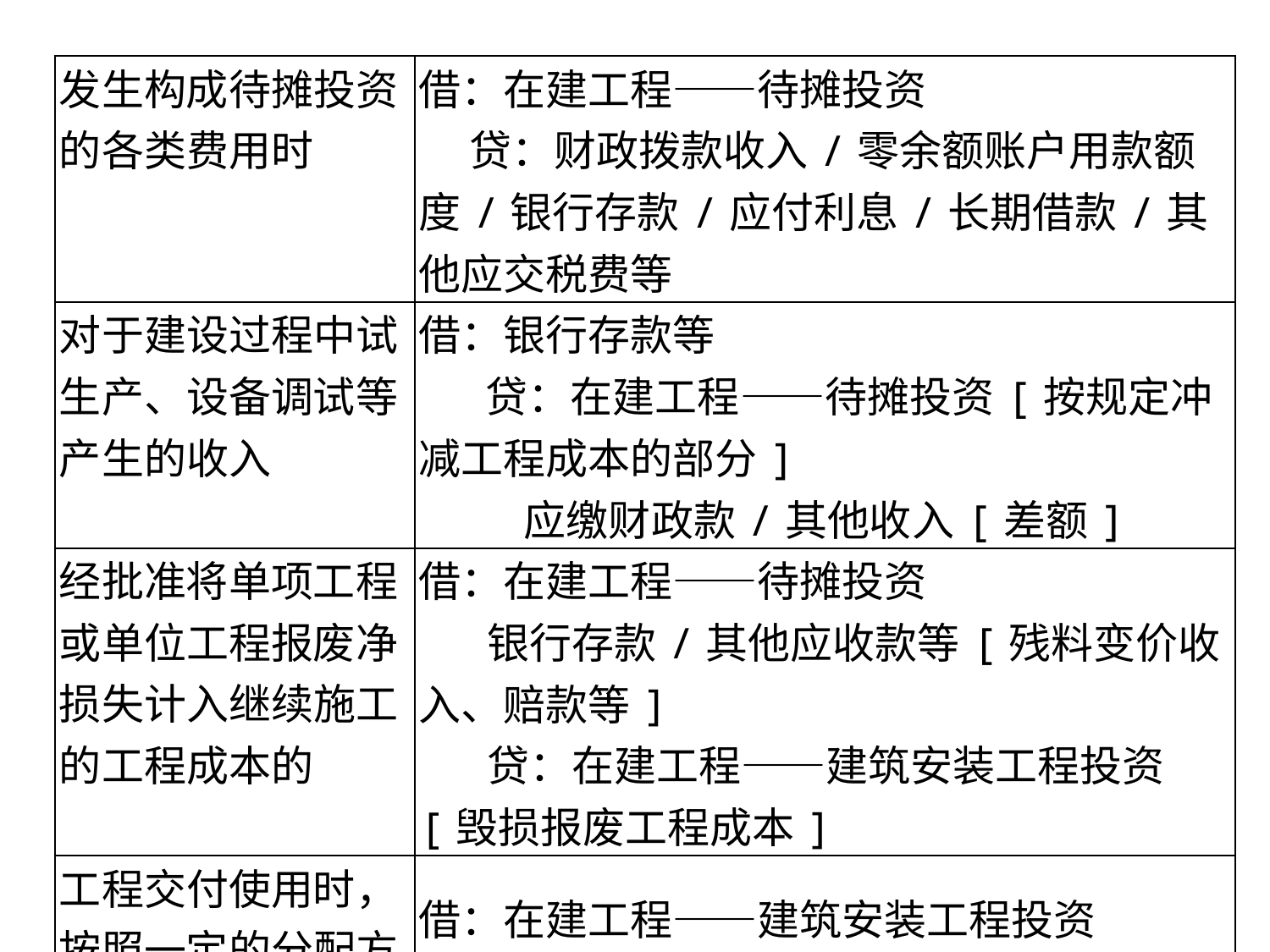

| 发生构成待摊投资的各类费用时 | 借：在建工程——待摊投资 贷：财政拨款收入/零余额账户用款额度/银行存款/应付利息/长期借款/其他应交税费等 |
| --- | --- |
| 对于建设过程中试生产、设备调试等产生的收入 | 借：银行存款等 贷：在建工程——待摊投资[按规定冲减工程成本的部分] 应缴财政款/其他收入[差额] |
| 经批准将单项工程或单位工程报废净损失计入继续施工的工程成本的 | 借：在建工程——待摊投资 银行存款/其他应收款等[残料变价收入、赔款等] 贷：在建工程——建筑安装工程投资[毁损报废工程成本] |
| 工程交付使用时，按照一定的分配方法进行待摊投资分配 | 借：在建工程——建筑安装工程投资 ——设备投资 贷：在建工程——待摊投资 |
144